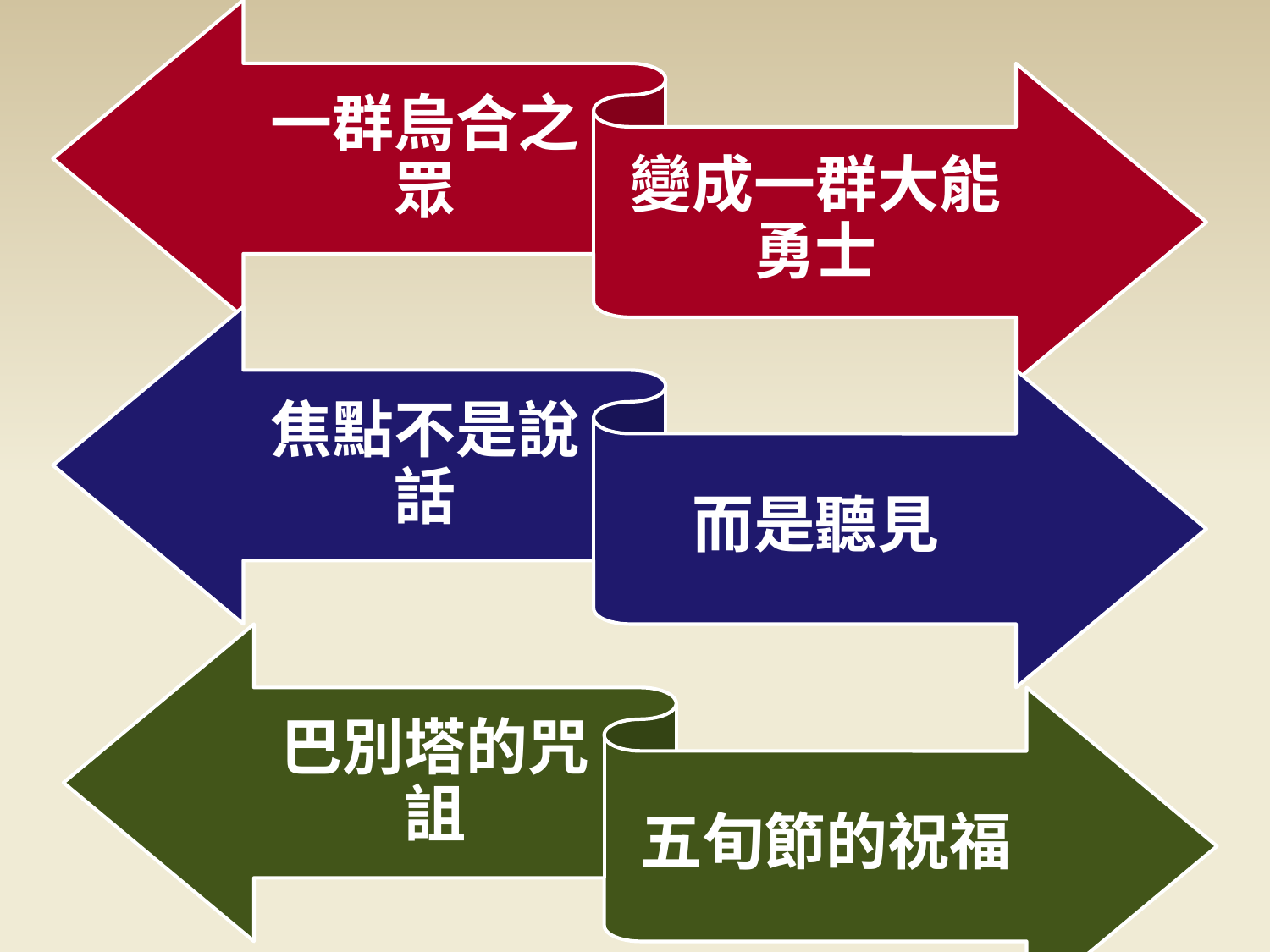

一群烏合之眾
變成一群大能勇士
焦點不是說話
而是聽見
巴別塔的咒詛
五旬節的祝福